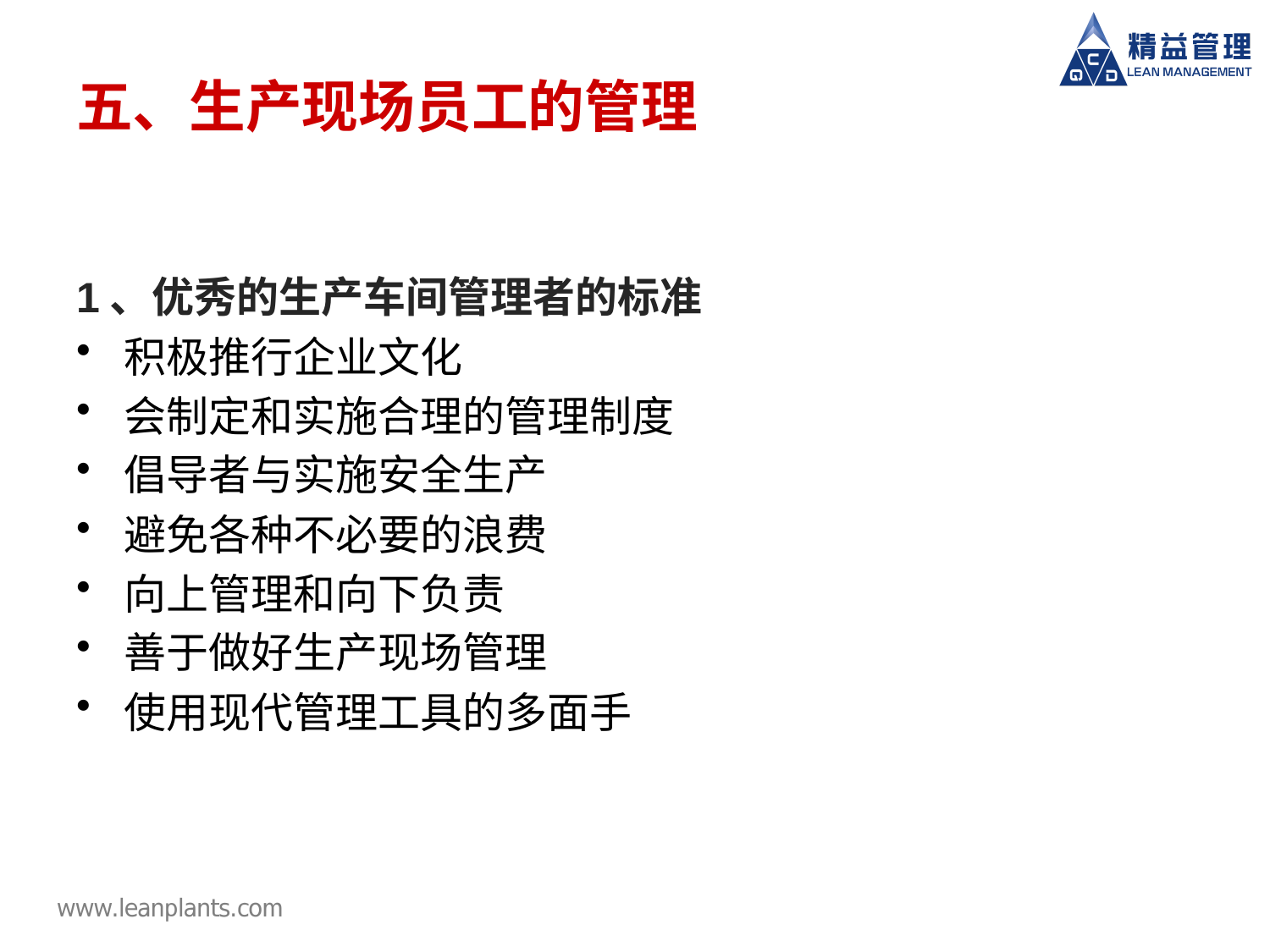

# 五、生产现场员工的管理
1、优秀的生产车间管理者的标准
积极推行企业文化
会制定和实施合理的管理制度
倡导者与实施安全生产
避免各种不必要的浪费
向上管理和向下负责
善于做好生产现场管理
使用现代管理工具的多面手